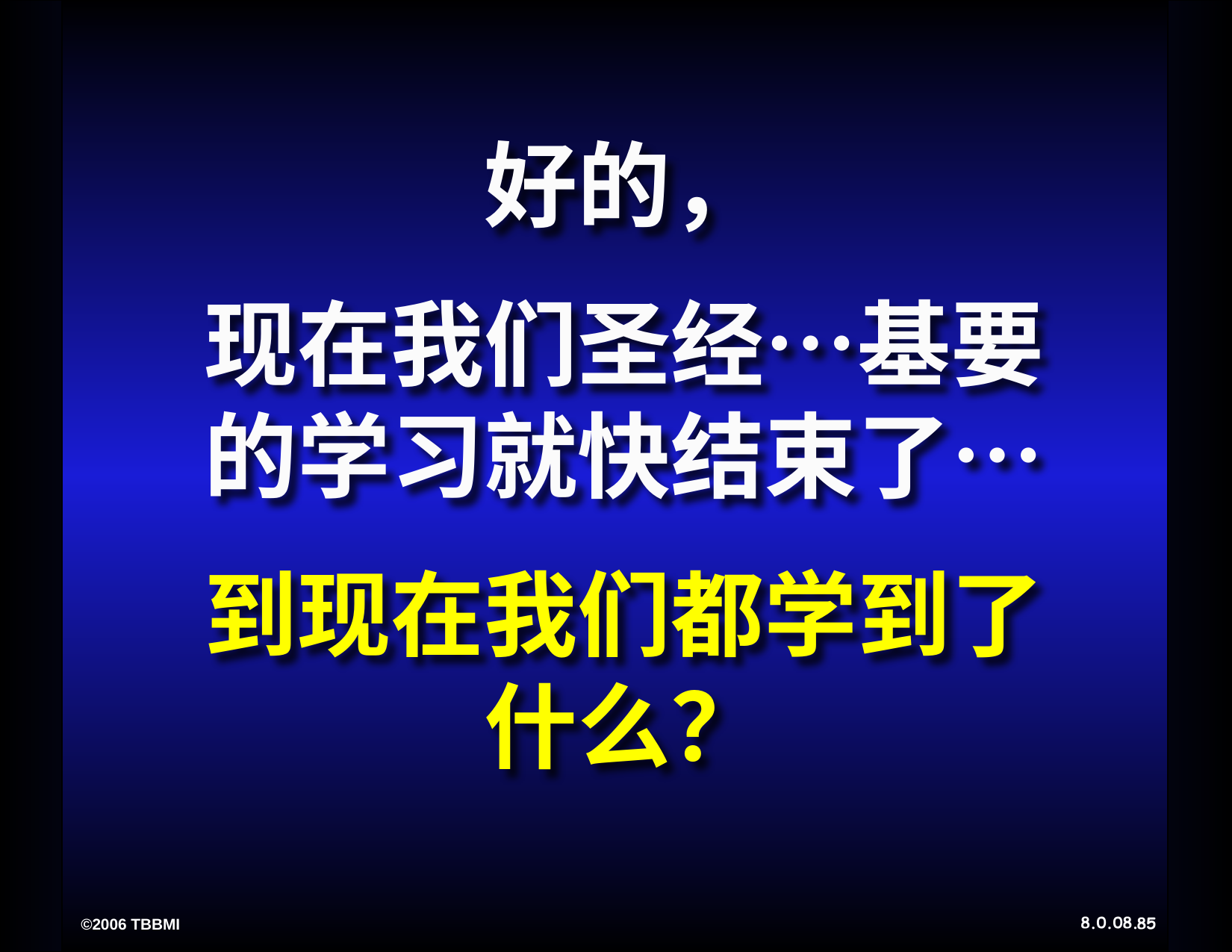

好的，
现在我们圣经…基要的学习就快结束了…
到现在我们都学到了什么？

8.0.08.
85
©2006 TBBMI